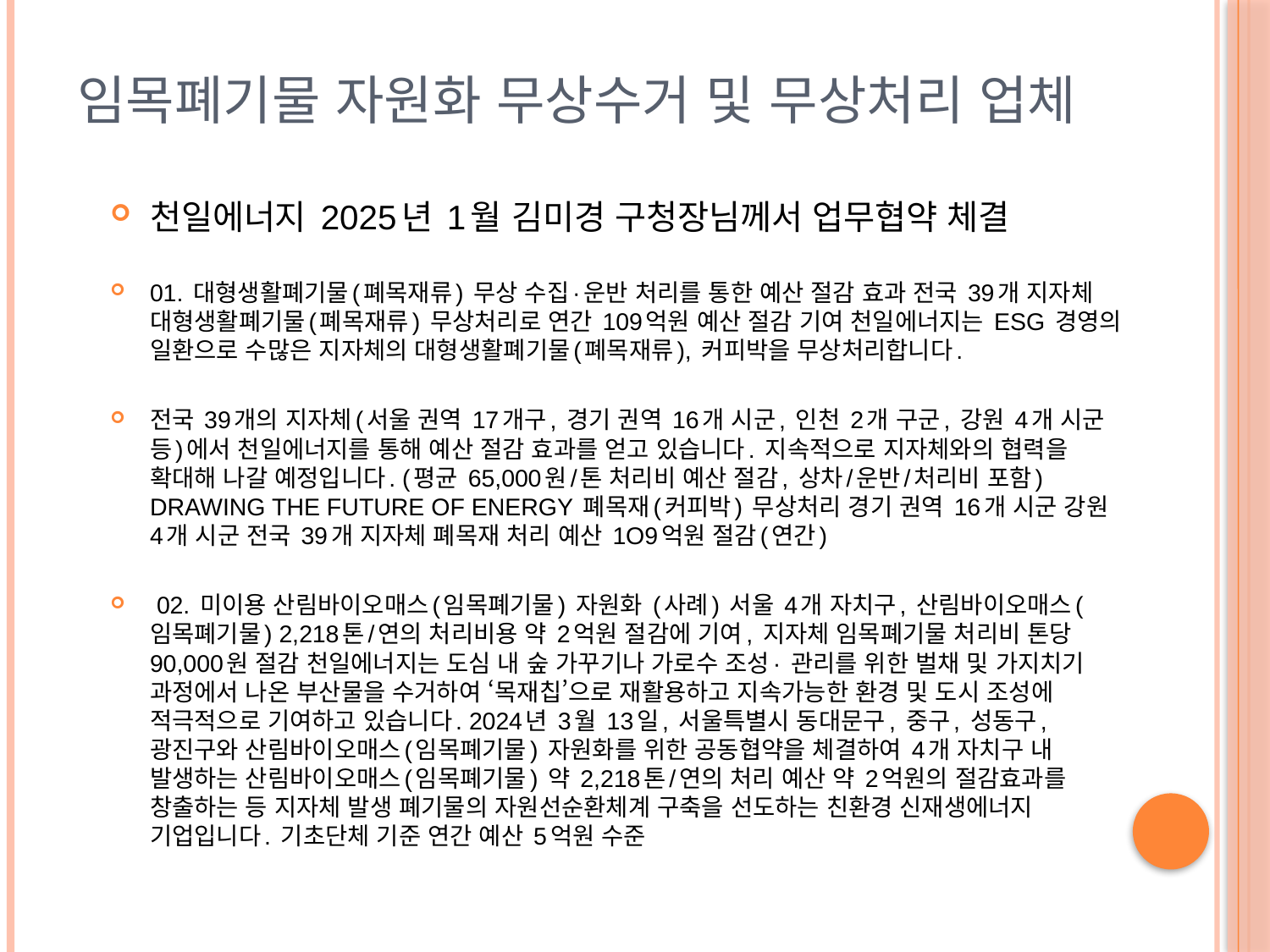

# 임목폐기물 자원화 무상수거 및 무상처리 업체
천일에너지 2025년 1월 김미경 구청장님께서 업무협약 체결

01. 대형생활폐기물(폐목재류) 무상 수집·운반 처리를 통한 예산 절감 효과 전국 39개 지자체 대형생활폐기물(폐목재류) 무상처리로 연간 109억원 예산 절감 기여 천일에너지는 ESG 경영의 일환으로 수많은 지자체의 대형생활폐기물(폐목재류), 커피박을 무상처리합니다.

전국 39개의 지자체(서울 권역 17개구, 경기 권역 16개 시군, 인천 2개 구군, 강원 4개 시군 등)에서 천일에너지를 통해 예산 절감 효과를 얻고 있습니다. 지속적으로 지자체와의 협력을 확대해 나갈 예정입니다. (평균 65,000원/톤 처리비 예산 절감, 상차/운반/처리비 포함) DRAWING THE FUTURE OF ENERGY 폐목재(커피박) 무상처리 경기 권역 16개 시군 강원 4개 시군 전국 39개 지자체 폐목재 처리 예산 1O9억원 절감(연간)

 02. 미이용 산림바이오매스(임목폐기물) 자원화 (사례) 서울 4개 자치구, 산림바이오매스(임목폐기물) 2,218톤/연의 처리비용 약 2억원 절감에 기여, 지자체 임목폐기물 처리비 톤당 90,000원 절감 천일에너지는 도심 내 숲 가꾸기나 가로수 조성· 관리를 위한 벌채 및 가지치기 과정에서 나온 부산물을 수거하여 ‘목재칩’으로 재활용하고 지속가능한 환경 및 도시 조성에 적극적으로 기여하고 있습니다. 2024년 3월 13일, 서울특별시 동대문구, 중구, 성동구, 광진구와 산림바이오매스(임목폐기물) 자원화를 위한 공동협약을 체결하여 4개 자치구 내 발생하는 산림바이오매스(임목폐기물) 약 2,218톤/연의 처리 예산 약 2억원의 절감효과를 창출하는 등 지자체 발생 폐기물의 자원선순환체계 구축을 선도하는 친환경 신재생에너지 기업입니다. 기초단체 기준 연간 예산 5억원 수준